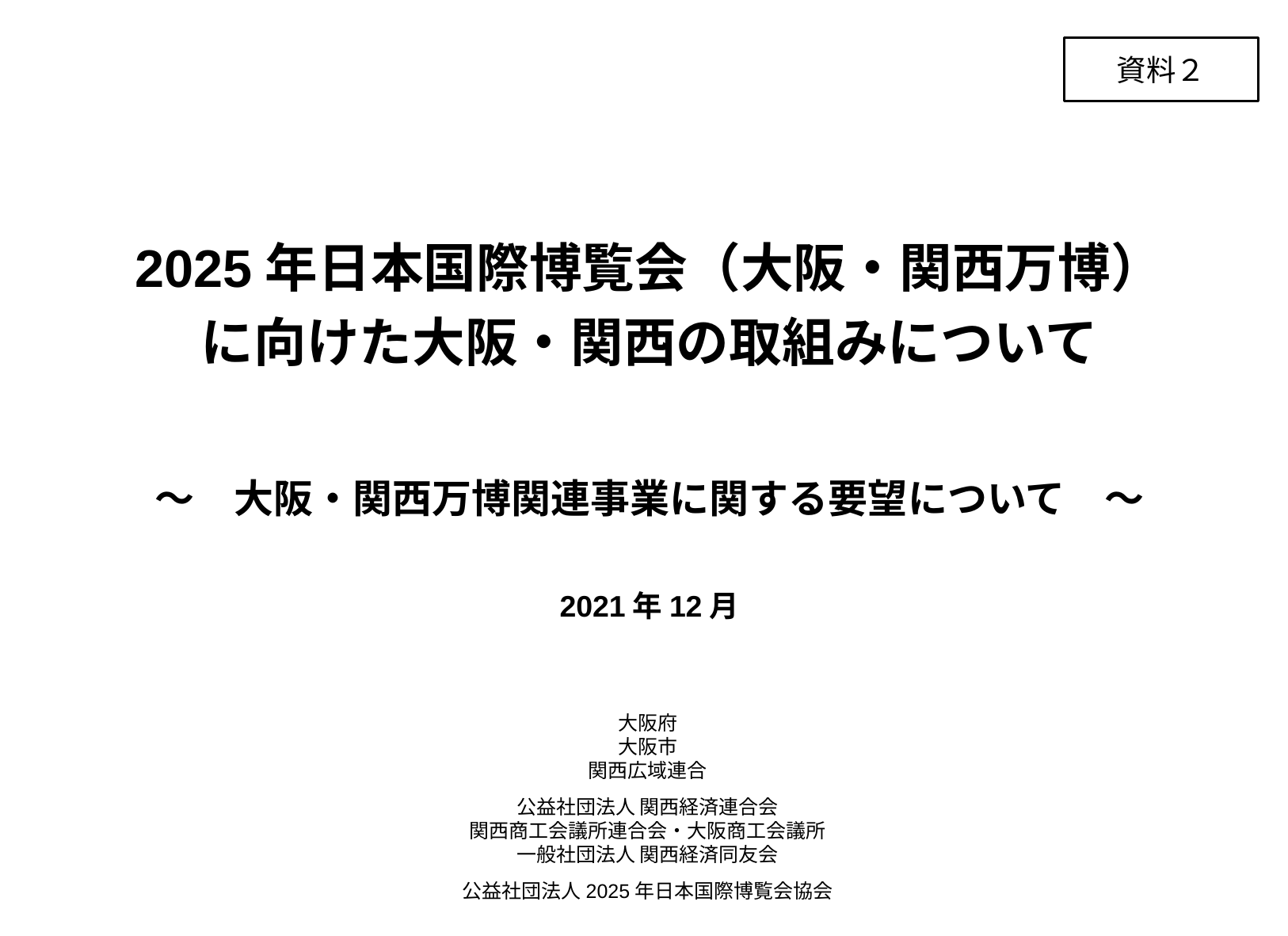

資料２

2025年日本国際博覧会（大阪・関西万博）
に向けた大阪・関西の取組みについて

～　大阪・関西万博関連事業に関する要望について　～

2021年12月
大阪府
大阪市
関西広域連合

公益社団法人 関西経済連合会
関西商工会議所連合会・大阪商工会議所
一般社団法人 関西経済同友会

公益社団法人2025年日本国際博覧会協会